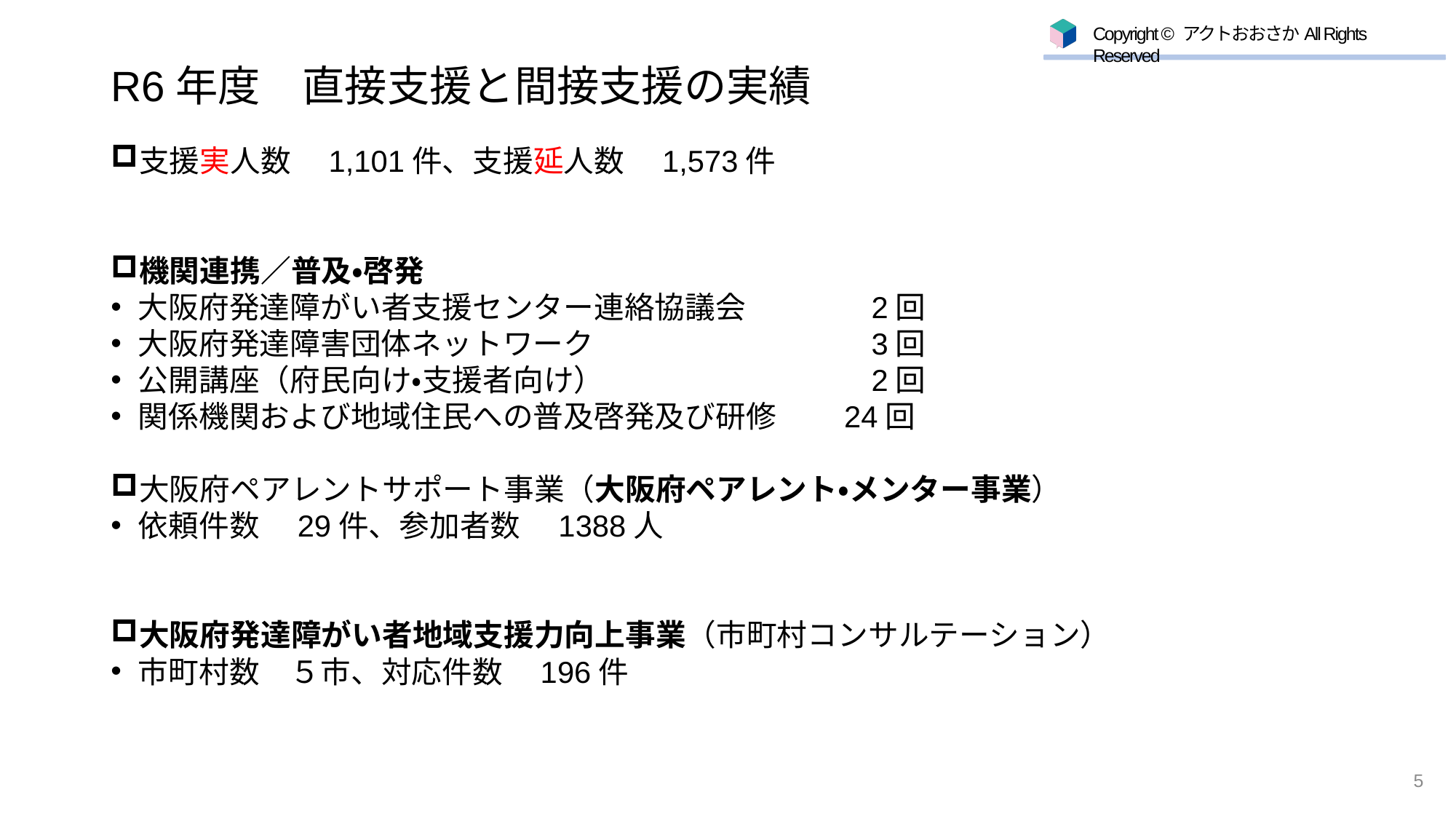

# R6年度　直接支援と間接支援の実績
支援実人数　1,101件、支援延人数　1,573件

機関連携／普及・啓発
大阪府発達障がい者支援センター連絡協議会	　2回
大阪府発達障害団体ネットワーク	　3回
公開講座（府民向け・支援者向け）	　2回
関係機関および地域住民への普及啓発及び研修　　24回

大阪府ペアレントサポート事業（大阪府ペアレント・メンター事業）
依頼件数　29件、参加者数　1388人

大阪府発達障がい者地域支援力向上事業（市町村コンサルテーション）
市町村数　５市、対応件数　196件
5